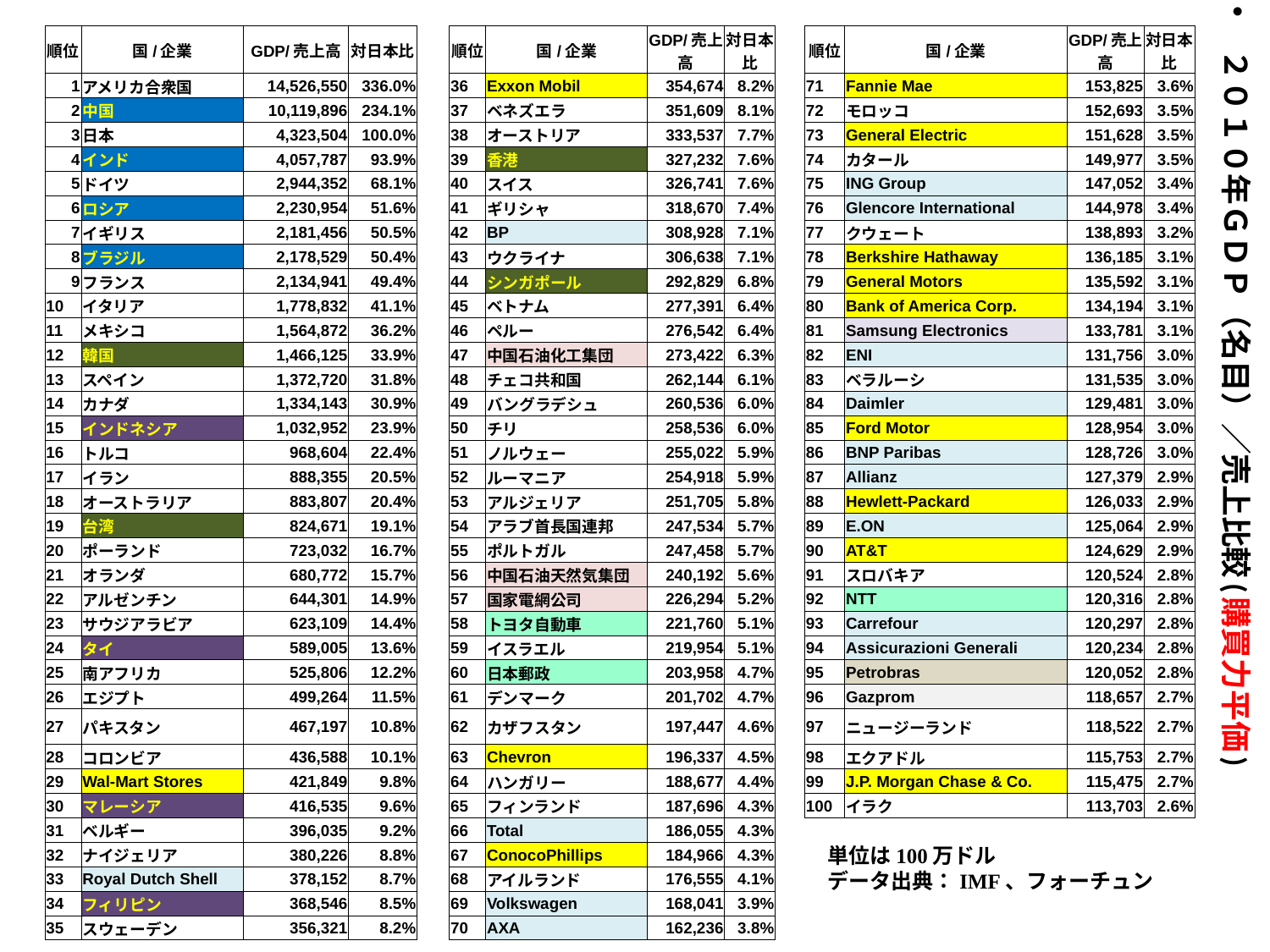

２０１０年ＧＤＰ（名目）／売上比較(購買力平価)
| 順位 | 国/企業 | GDP/売上高 | 対日本比 |  | 順位 | 国/企業 | GDP/売上高 | 対日本比 |  | 順位 | 国/企業 | GDP/売上高 | 対日本比 |
| --- | --- | --- | --- | --- | --- | --- | --- | --- | --- | --- | --- | --- | --- |
| 1 | アメリカ合衆国 | 14,526,550 | 336.0% |  | 36 | Exxon Mobil | 354,674 | 8.2% |  | 71 | Fannie Mae | 153,825 | 3.6% |
| 2 | 中国 | 10,119,896 | 234.1% |  | 37 | ベネズエラ | 351,609 | 8.1% |  | 72 | モロッコ | 152,693 | 3.5% |
| 3 | 日本 | 4,323,504 | 100.0% |  | 38 | オーストリア | 333,537 | 7.7% |  | 73 | General Electric | 151,628 | 3.5% |
| 4 | インド | 4,057,787 | 93.9% |  | 39 | 香港 | 327,232 | 7.6% |  | 74 | カタール | 149,977 | 3.5% |
| 5 | ドイツ | 2,944,352 | 68.1% |  | 40 | スイス | 326,741 | 7.6% |  | 75 | ING Group | 147,052 | 3.4% |
| 6 | ロシア | 2,230,954 | 51.6% |  | 41 | ギリシャ | 318,670 | 7.4% |  | 76 | Glencore International | 144,978 | 3.4% |
| 7 | イギリス | 2,181,456 | 50.5% |  | 42 | BP | 308,928 | 7.1% |  | 77 | クウェート | 138,893 | 3.2% |
| 8 | ブラジル | 2,178,529 | 50.4% |  | 43 | ウクライナ | 306,638 | 7.1% |  | 78 | Berkshire Hathaway | 136,185 | 3.1% |
| 9 | フランス | 2,134,941 | 49.4% |  | 44 | シンガポール | 292,829 | 6.8% |  | 79 | General Motors | 135,592 | 3.1% |
| 10 | イタリア | 1,778,832 | 41.1% |  | 45 | ベトナム | 277,391 | 6.4% |  | 80 | Bank of America Corp. | 134,194 | 3.1% |
| 11 | メキシコ | 1,564,872 | 36.2% |  | 46 | ペルー | 276,542 | 6.4% |  | 81 | Samsung Electronics | 133,781 | 3.1% |
| 12 | 韓国 | 1,466,125 | 33.9% |  | 47 | 中国石油化工集団 | 273,422 | 6.3% |  | 82 | ENI | 131,756 | 3.0% |
| 13 | スペイン | 1,372,720 | 31.8% |  | 48 | チェコ共和国 | 262,144 | 6.1% |  | 83 | ベラルーシ | 131,535 | 3.0% |
| 14 | カナダ | 1,334,143 | 30.9% |  | 49 | バングラデシュ | 260,536 | 6.0% |  | 84 | Daimler | 129,481 | 3.0% |
| 15 | インドネシア | 1,032,952 | 23.9% |  | 50 | チリ | 258,536 | 6.0% |  | 85 | Ford Motor | 128,954 | 3.0% |
| 16 | トルコ | 968,604 | 22.4% |  | 51 | ノルウェー | 255,022 | 5.9% |  | 86 | BNP Paribas | 128,726 | 3.0% |
| 17 | イラン | 888,355 | 20.5% |  | 52 | ルーマニア | 254,918 | 5.9% |  | 87 | Allianz | 127,379 | 2.9% |
| 18 | オーストラリア | 883,807 | 20.4% |  | 53 | アルジェリア | 251,705 | 5.8% |  | 88 | Hewlett-Packard | 126,033 | 2.9% |
| 19 | 台湾 | 824,671 | 19.1% |  | 54 | アラブ首長国連邦 | 247,534 | 5.7% |  | 89 | E.ON | 125,064 | 2.9% |
| 20 | ポーランド | 723,032 | 16.7% |  | 55 | ポルトガル | 247,458 | 5.7% |  | 90 | AT&T | 124,629 | 2.9% |
| 21 | オランダ | 680,772 | 15.7% |  | 56 | 中国石油天然気集団 | 240,192 | 5.6% |  | 91 | スロバキア | 120,524 | 2.8% |
| 22 | アルゼンチン | 644,301 | 14.9% |  | 57 | 国家電網公司 | 226,294 | 5.2% |  | 92 | NTT | 120,316 | 2.8% |
| 23 | サウジアラビア | 623,109 | 14.4% |  | 58 | トヨタ自動車 | 221,760 | 5.1% |  | 93 | Carrefour | 120,297 | 2.8% |
| 24 | タイ | 589,005 | 13.6% |  | 59 | イスラエル | 219,954 | 5.1% |  | 94 | Assicurazioni Generali | 120,234 | 2.8% |
| 25 | 南アフリカ | 525,806 | 12.2% |  | 60 | 日本郵政 | 203,958 | 4.7% |  | 95 | Petrobras | 120,052 | 2.8% |
| 26 | エジプト | 499,264 | 11.5% |  | 61 | デンマーク | 201,702 | 4.7% |  | 96 | Gazprom | 118,657 | 2.7% |
| 27 | パキスタン | 467,197 | 10.8% |  | 62 | カザフスタン | 197,447 | 4.6% |  | 97 | ニュージーランド | 118,522 | 2.7% |
| 28 | コロンビア | 436,588 | 10.1% |  | 63 | Chevron | 196,337 | 4.5% |  | 98 | エクアドル | 115,753 | 2.7% |
| 29 | Wal-Mart Stores | 421,849 | 9.8% |  | 64 | ハンガリー | 188,677 | 4.4% |  | 99 | J.P. Morgan Chase & Co. | 115,475 | 2.7% |
| 30 | マレーシア | 416,535 | 9.6% |  | 65 | フィンランド | 187,696 | 4.3% |  | 100 | イラク | 113,703 | 2.6% |
| 31 | ベルギー | 396,035 | 9.2% |  | 66 | Total | 186,055 | 4.3% |  |  |  |  |  |
| 32 | ナイジェリア | 380,226 | 8.8% |  | 67 | ConocoPhillips | 184,966 | 4.3% |  |  |  |  |  |
| 33 | Royal Dutch Shell | 378,152 | 8.7% |  | 68 | アイルランド | 176,555 | 4.1% |  |  |  |  |  |
| 34 | フィリピン | 368,546 | 8.5% |  | 69 | Volkswagen | 168,041 | 3.9% |  |  |  |  |  |
| 35 | スウェーデン | 356,321 | 8.2% |  | 70 | AXA | 162,236 | 3.8% |  |  |  |  |  |
単位は100万ドル
データ出典：IMF、フォーチュン